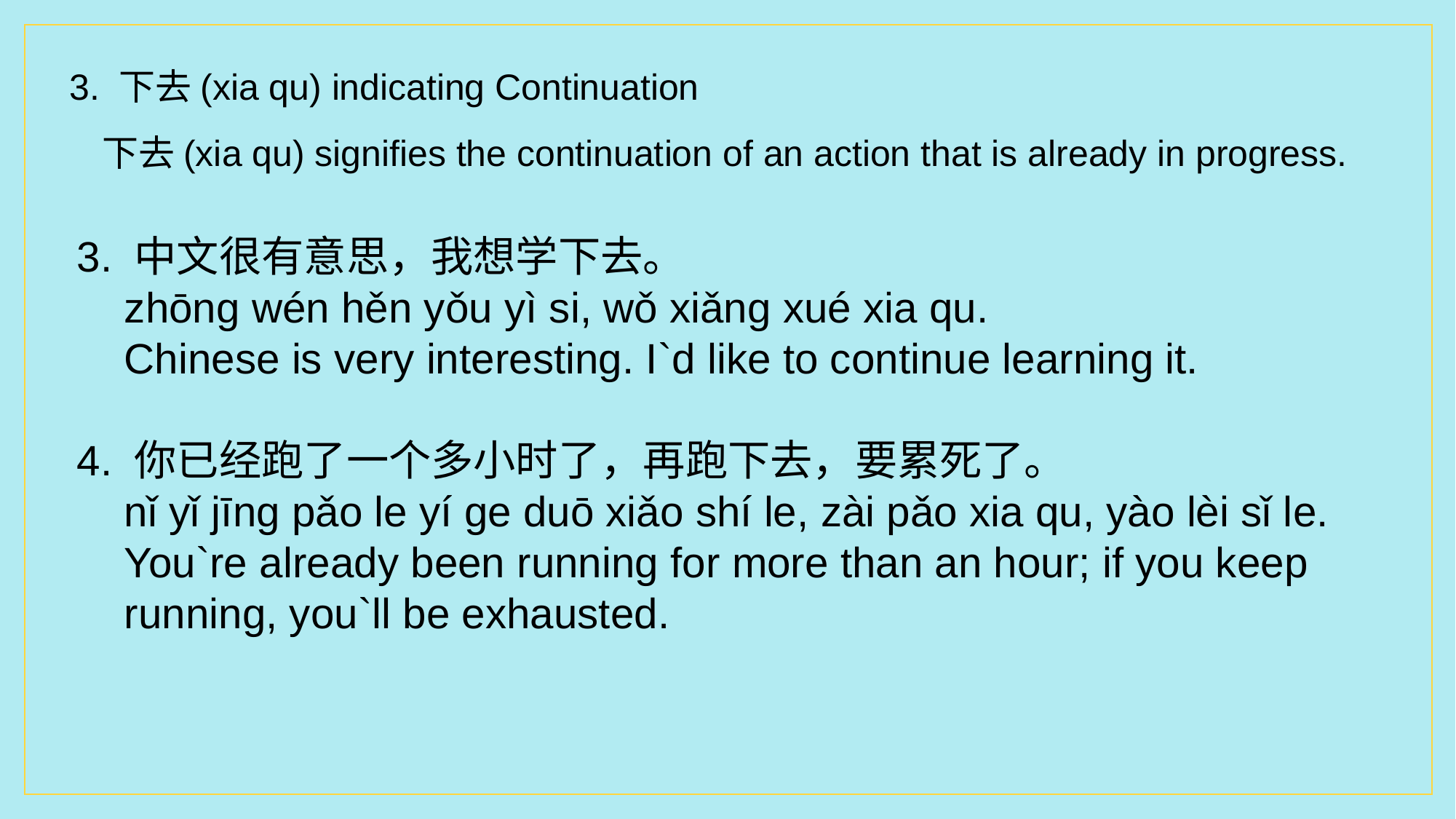

3. 下去(xia qu) indicating Continuation
  下去(xia qu) signifies the continuation of an action that is already in progress.
3. 中文很有意思，我想学下去。
    zhōng wén hěn yǒu yì si, wǒ xiǎng xué xia qu.
    Chinese is very interesting. I`d like to continue learning it.

4. 你已经跑了一个多小时了，再跑下去，要累死了。
    nǐ yǐ jīng pǎo le yí ge duō xiǎo shí le, zài pǎo xia qu, yào lèi sǐ le.
    You`re already been running for more than an hour; if you keep
    running, you`ll be exhausted.